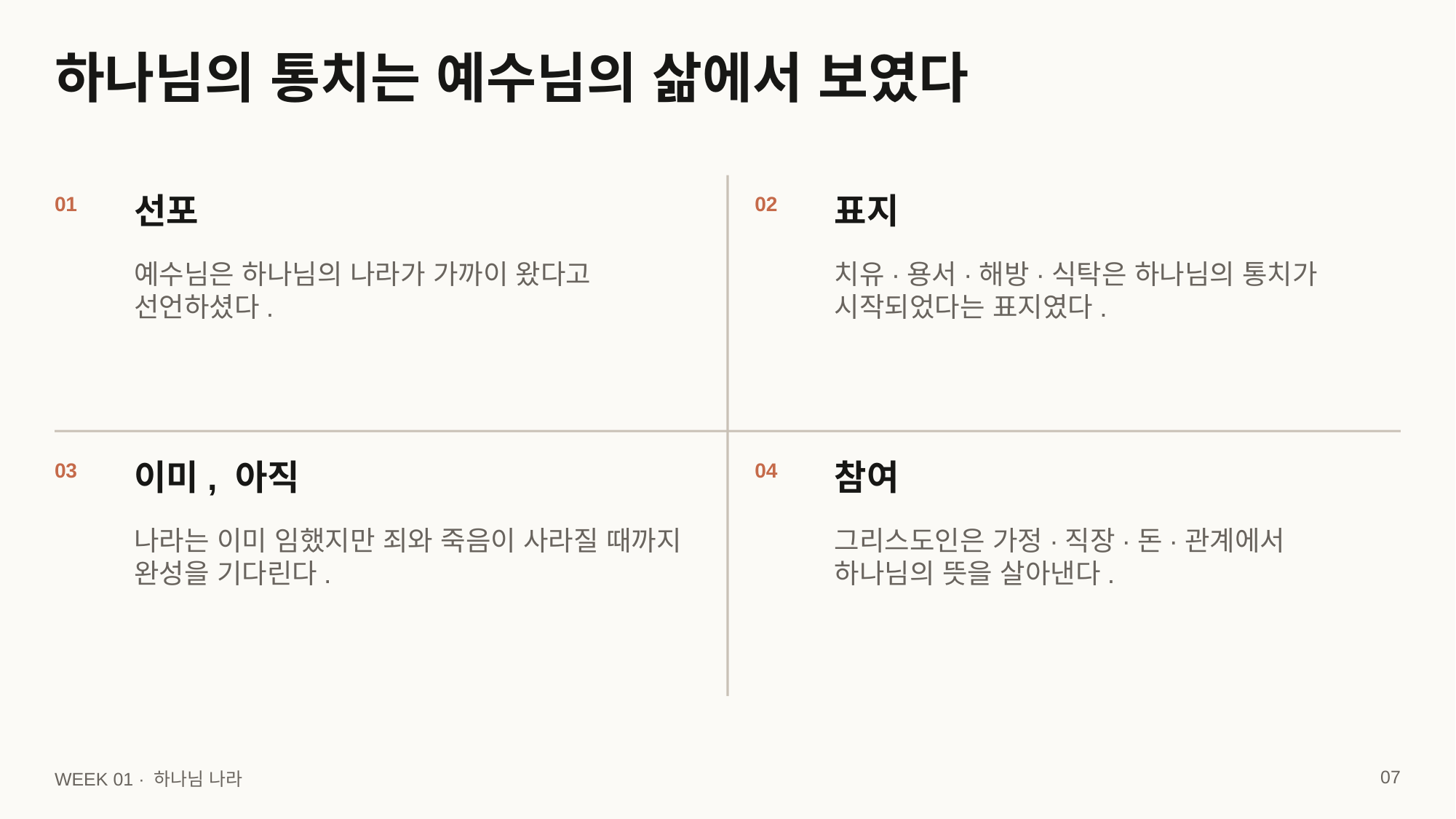

하나님의 통치는 예수님의 삶에서 보였다

선포
표지
01
02
예수님은 하나님의 나라가 가까이 왔다고 선언하셨다.
치유·용서·해방·식탁은 하나님의 통치가 시작되었다는 표지였다.

이미, 아직
참여
03
04
나라는 이미 임했지만 죄와 죽음이 사라질 때까지 완성을 기다린다.
그리스도인은 가정·직장·돈·관계에서 하나님의 뜻을 살아낸다.
07
WEEK 01 · 하나님 나라